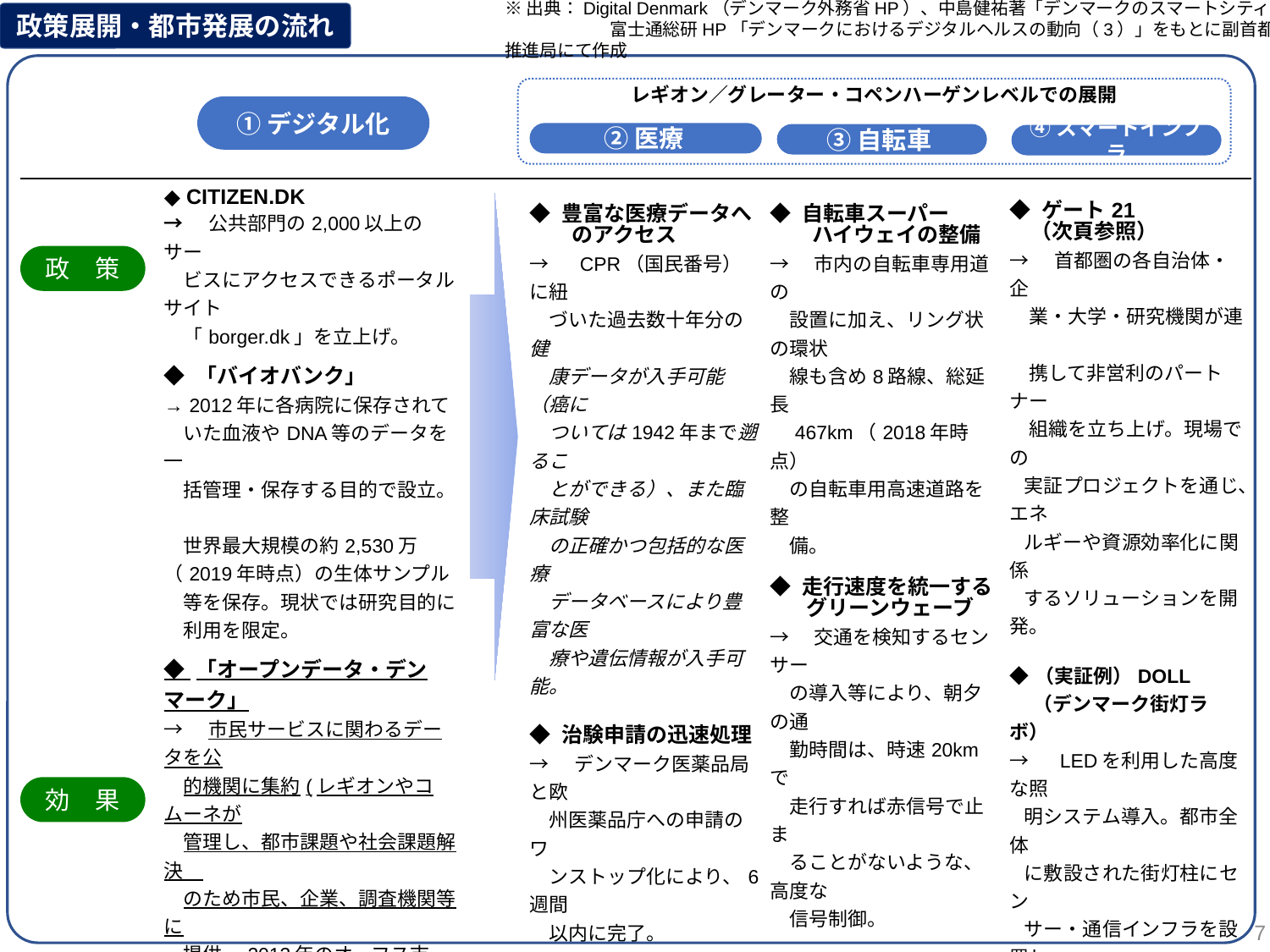

※出典：Digital Denmark（デンマーク外務省HP）、中島健祐著「デンマークのスマートシティ」
　　　　　　富士通総研HP「デンマークにおけるデジタルヘルスの動向（3）」をもとに副首都推進局にて作成
政策展開・都市発展の流れ

レギオン／グレーター・コペンハーゲンレベルでの展開
①デジタル化
②医療
③自転車
④スマートインフラ
|  | ◆ CITIZEN.DK →　公共部門の2,000以上のサー 　ビスにアクセスできるポータルサイト　 　「borger.dk」を立上げ。 ◆ 「バイオバンク」 → 2012年に各病院に保存されて 　いた血液やDNA等のデータを一 　括管理・保存する目的で設立。　 　世界最大規模の約2,530万（2019年時点）の生体サンプル 　等を保存。現状では研究目的に 　利用を限定。 ◆ 「オープンデータ・デンマーク」 →　市民サービスに関わるデータを公 　的機関に集約(レギオンやコムーネが 　管理し、都市課題や社会課題解決　 　のため市民、企業、調査機関等に 　提供。2013年のオーフス市「オープ 　ンデータ・オーフス」が国内最初） |  | ◆ 豊富な医療データへ 　　のアクセス →　CPR（国民番号）に紐 　づいた過去数十年分の健 　康データが入手可能（癌に 　ついては1942年まで遡るこ 　とができる）、また臨床試験 　の正確かつ包括的な医療 　データベースにより豊富な医 　療や遺伝情報が入手可能。 ◆ 治験申請の迅速処理 →　デンマーク医薬品局と欧 　州医薬品庁への申請のワ 　ンストップ化により、6週間 　以内に完了。 | ◆ 自転車スーパー 　　ハイウェイの整備 →　市内の自転車専用道の 　設置に加え、リング状の環状 　線も含め8路線、総延長 　467km（2018年時点） 　の自転車用高速道路を整 　備。 ◆ 走行速度を統一する 　 グリーンウェーブ →　交通を検知するセンサー 　の導入等により、朝夕の通 　勤時間は、時速20kmで 　走行すれば赤信号で止ま 　ることがないような、高度な 　信号制御。 | ◆ ゲート21 　（次頁参照） →　首都圏の各自治体・企 　業・大学・研究機関が連　 　携して非営利のパートナー 　組織を立ち上げ。現場での 実証プロジェクトを通じ、エネ ルギーや資源効率化に関係 するソリューションを開発。 　 ◆（実証例）DOLL 　 （デンマーク街灯ラボ） →　LEDを利用した高度な照 明システム導入。都市全体 に敷設された街灯柱にセン サー・通信インフラを設置し 広域に対応したスマートイン フラを推進。 |
| --- | --- | --- | --- | --- | --- |
|  | ◆PPP（公民連携）の促進 →　行政部門のデジタル化によりPPP 　が推進され、民間部門の信用が強 　化される。 ◆強い民間＝強い公共 →　行政部門のデジタル化により手続 　きが迅速化し、成長の余地が生ま 　れる（数分の手続きで企業立ち 　上げ、税務のオンライン完結など）。 |  | ◆ 世界をリードするライフ 　　サイエンス産業 →　グレーター・コペンハーゲン 　のライフサイエンス業界は 　研究開発（R＆D）支出、 　臨床試験・薬品開発で世 界をリード。バイオテクノロ ジーの開発では世界第２位。 | ◆ 包括的アプローチ →　5km以上の自転車使 　用率20％（5km未満 　60％）の引き上げのほか、 　環境エネルギー、都市交通 　の課題解決に加えて、市 　民の健康増進、社会保障 　コストの削減、産業の発展 　等に寄与。 | ◆ 先端技術開発・実証 →　ベンダーやIT企業参画 　のもとに、グリーンエコノミー 　へ移行する事業機会を 　見出すための新技術、 　サービス、スキル等の開発 　支援に寄与。 |

政　策

効　果
7